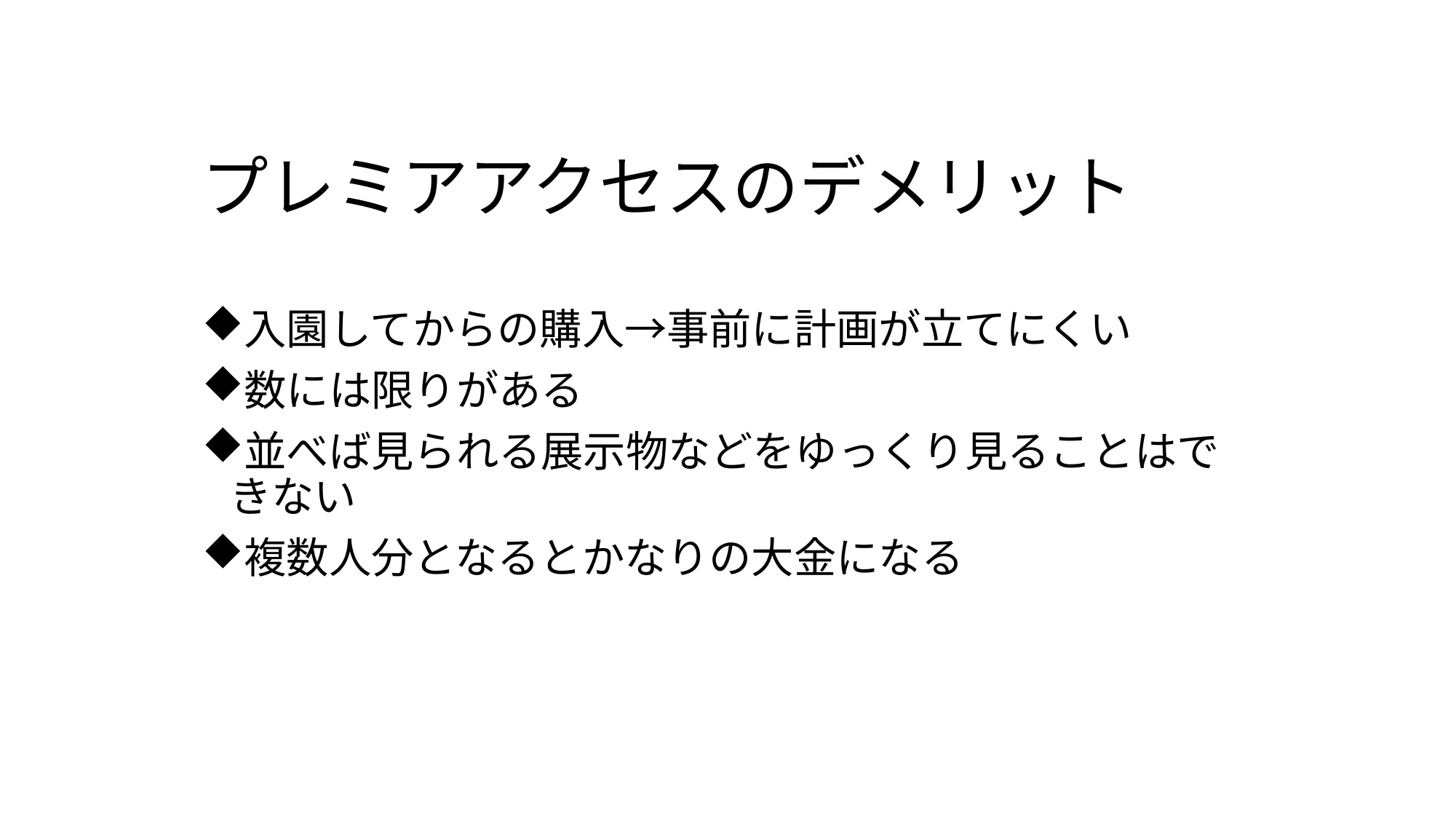

# プレミアアクセスのデメリット
入園してからの購入→事前に計画が立てにくい
数には限りがある
並べば見られる展示物などをゆっくり見ることはできない
複数人分となるとかなりの大金になる